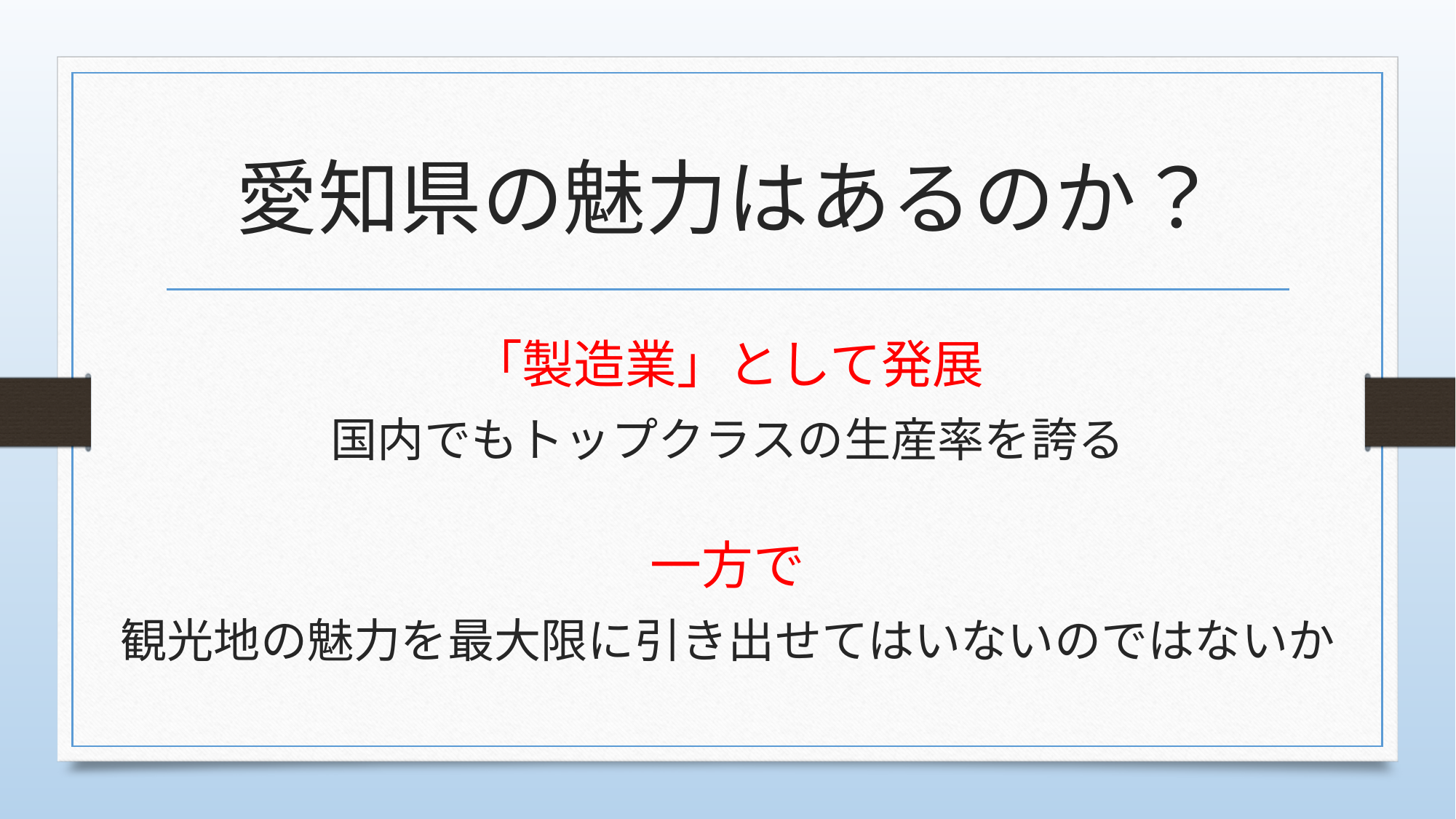

# 愛知県の魅力はあるのか？

「製造業」として発展
国内でもトップクラスの生産率を誇る

一方で
観光地の魅力を最大限に引き出せてはいないのではないか